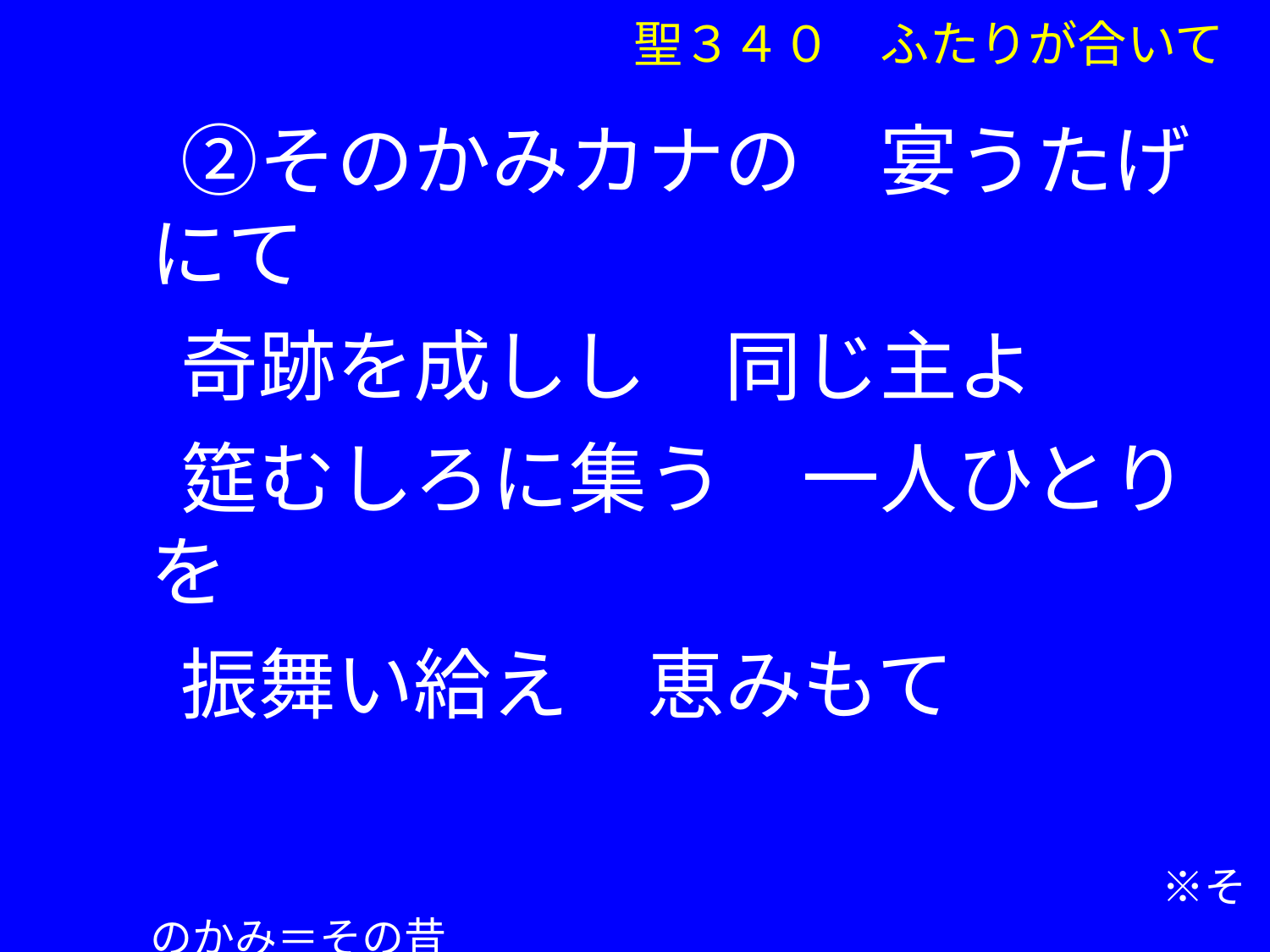

②そのかみカナの　宴うたげにて
　奇跡を成しし　同じ主よ
　筵むしろに集う　一人ひとりを
　振舞い給え　恵みもて

　　　　　　　　　　　　　　　　　　　　　　　　　※そのかみ＝その昔

聖３４０　ふたりが合いて